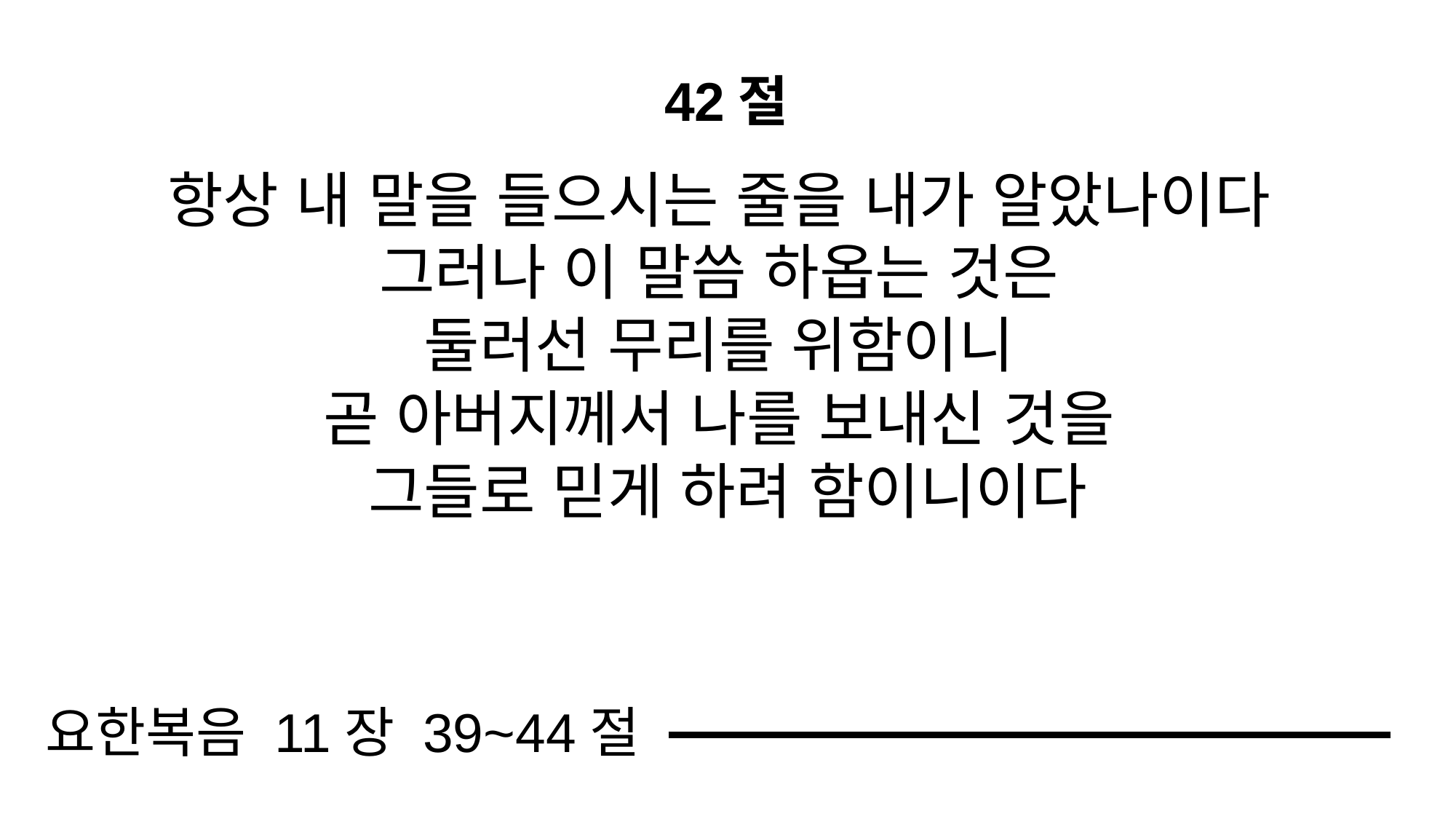

42절
항상 내 말을 들으시는 줄을 내가 알았나이다
그러나 이 말씀 하옵는 것은
둘러선 무리를 위함이니
곧 아버지께서 나를 보내신 것을
그들로 믿게 하려 함이니이다
요한복음 11장 39~44절